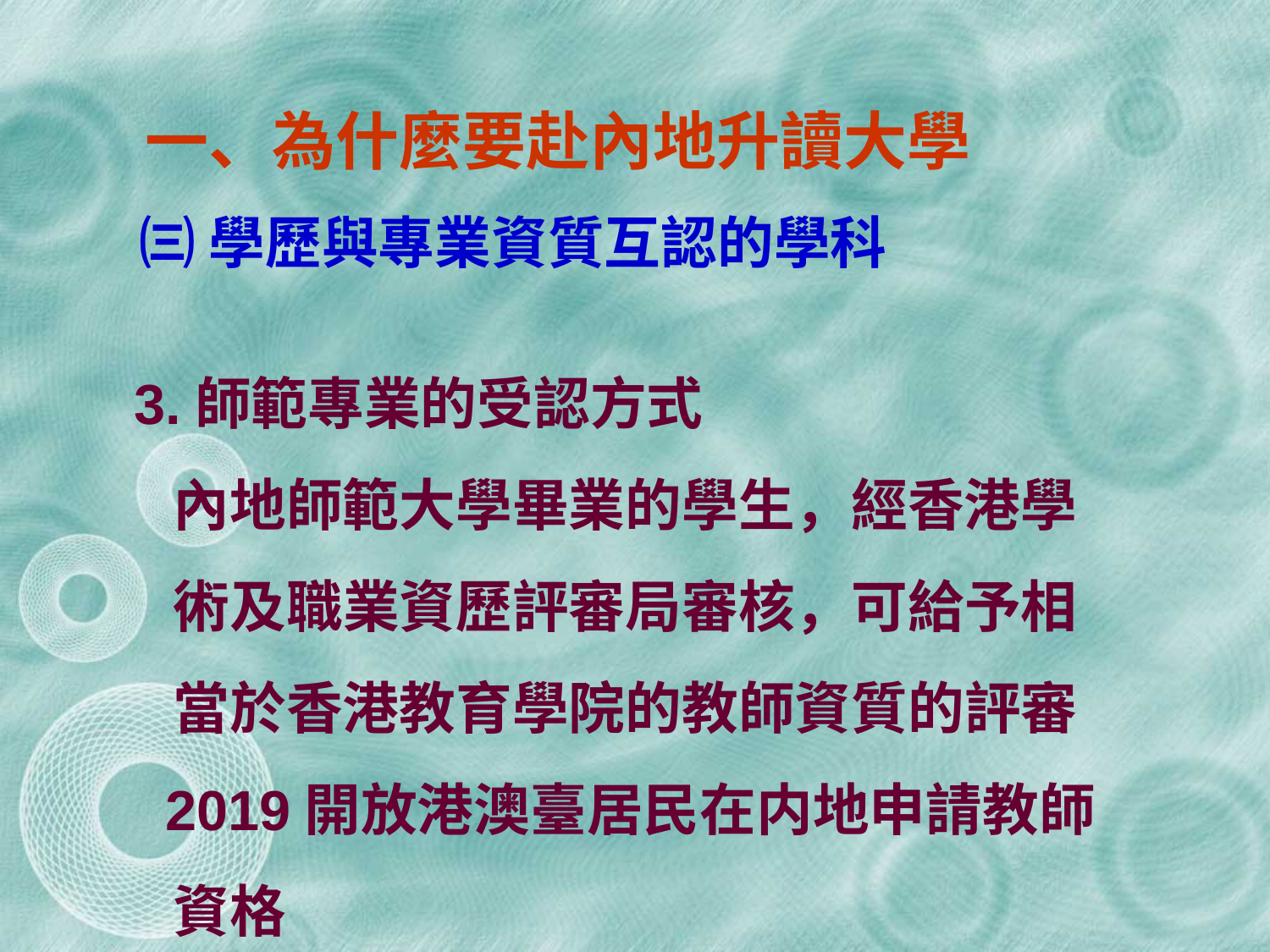

一、為什麼要赴內地升讀大學
㈢ 學歷與專業資質互認的學科
3.師範專業的受認方式
  內地師範大學畢業的學生，經香港學
  術及職業資歷評審局審核，可給予相
  當於香港教育學院的教師資質的評審
  2019開放港澳臺居民在内地申請教師
  資格